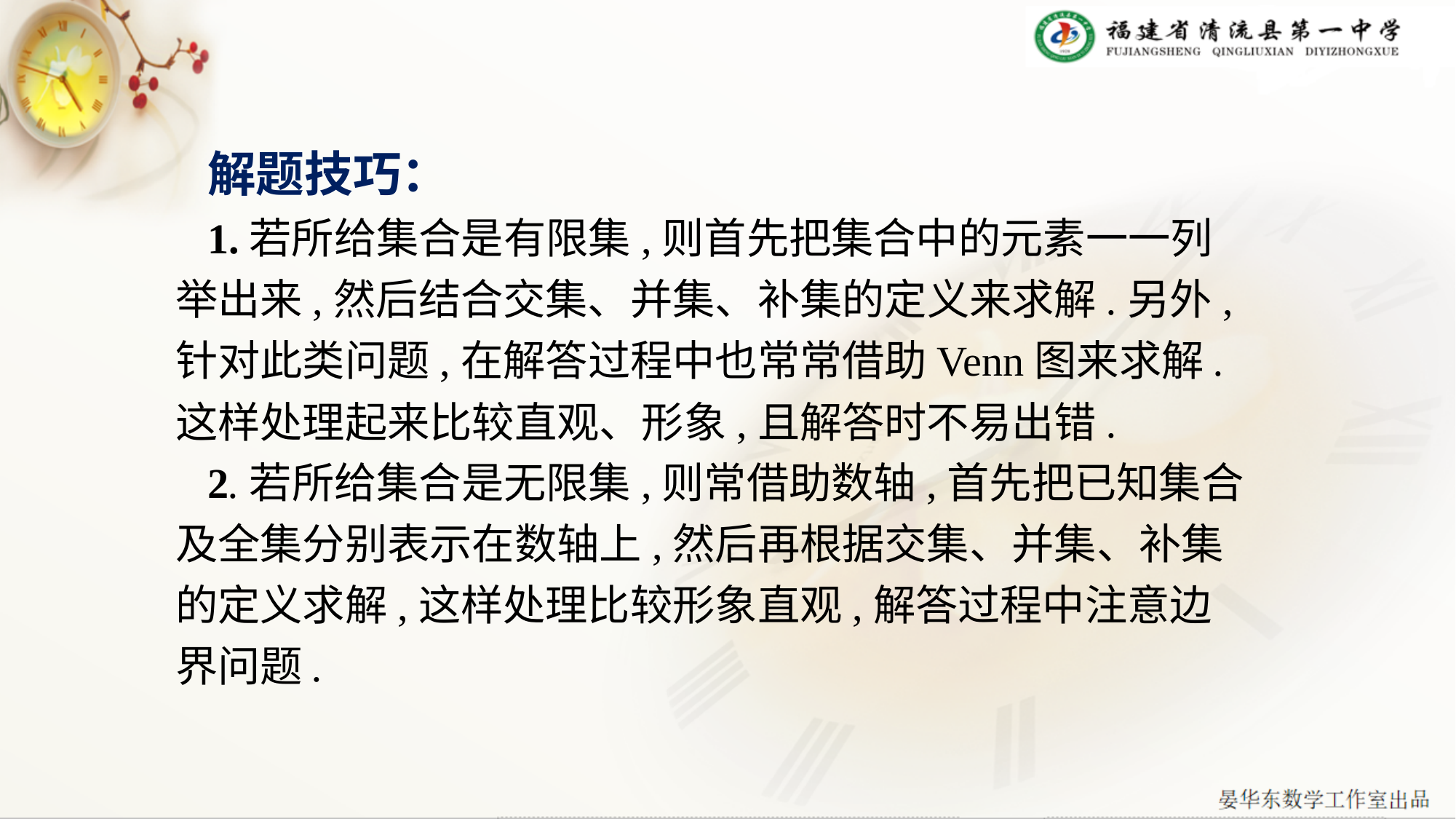

解题技巧：
1.若所给集合是有限集,则首先把集合中的元素一一列举出来,然后结合交集、并集、补集的定义来求解.另外,针对此类问题,在解答过程中也常常借助Venn图来求解.这样处理起来比较直观、形象,且解答时不易出错.
2.若所给集合是无限集,则常借助数轴,首先把已知集合及全集分别表示在数轴上,然后再根据交集、并集、补集的定义求解,这样处理比较形象直观,解答过程中注意边界问题.